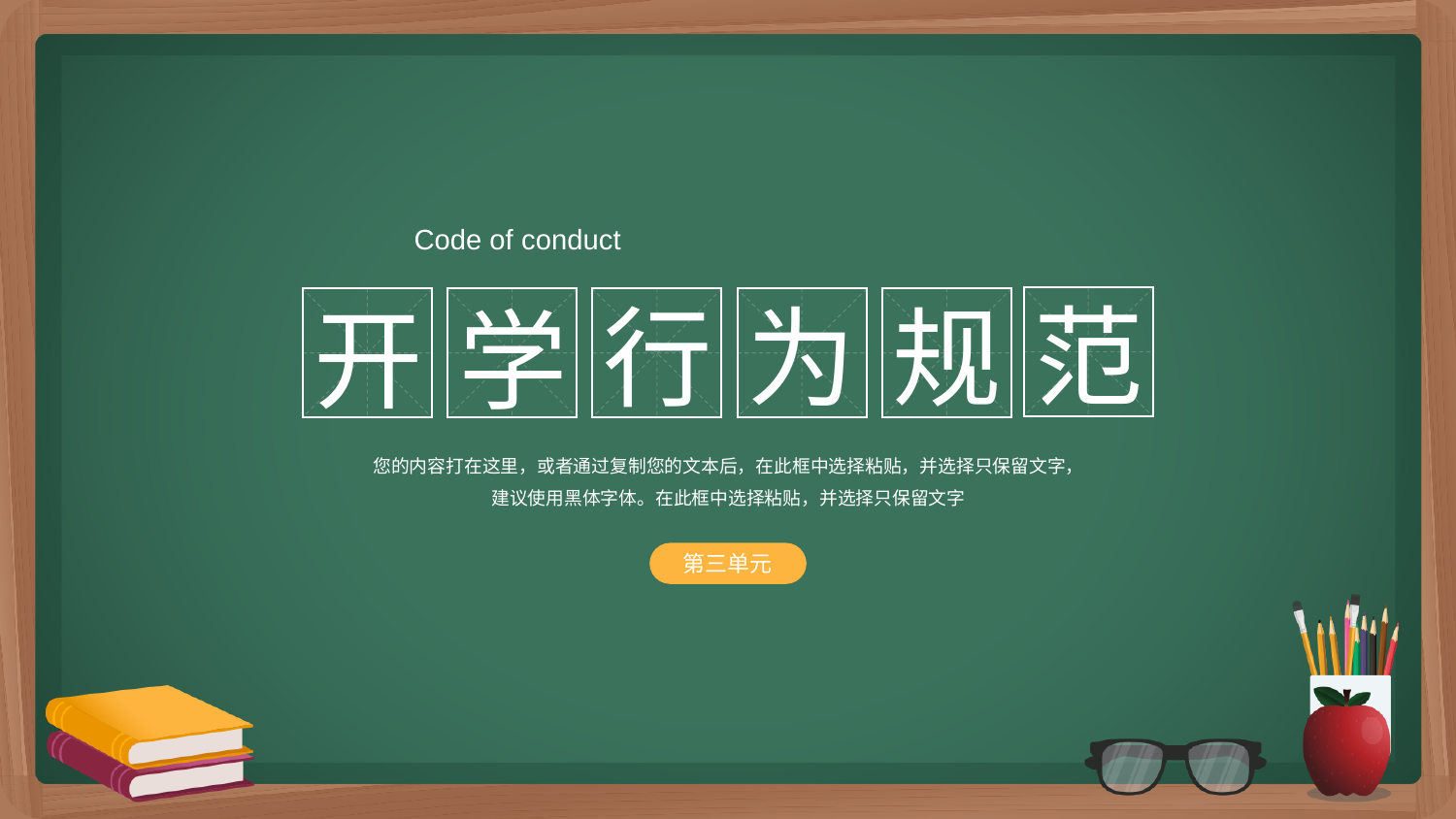

Code of conduct
范
行
为
规
开
学

您的内容打在这里，或者通过复制您的文本后，在此框中选择粘贴，并选择只保留文字，
建议使用黑体字体。在此框中选择粘贴，并选择只保留文字
第三单元